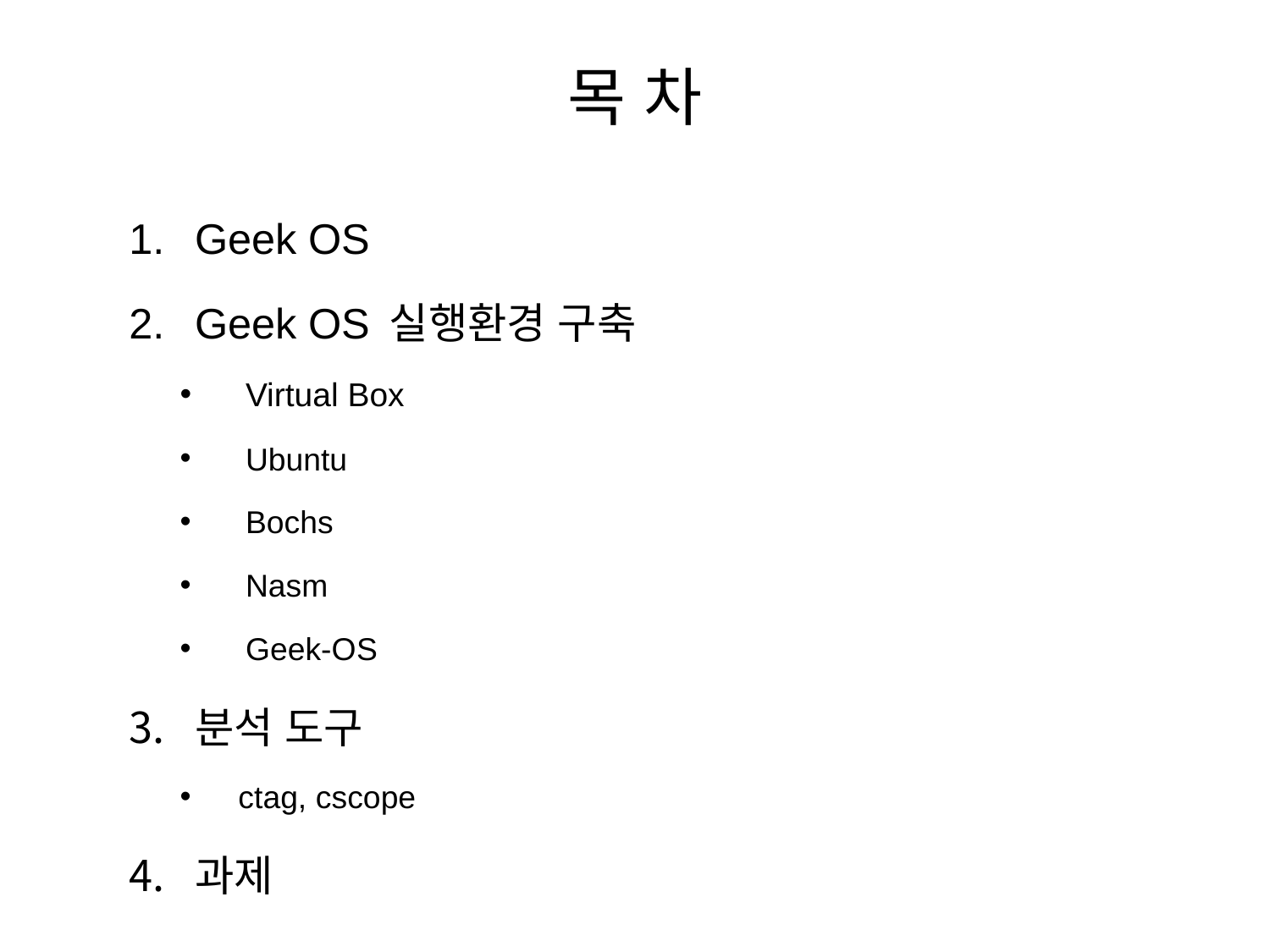

목 차
Geek OS
Geek OS 실행환경 구축
Virtual Box
Ubuntu
Bochs
Nasm
Geek-OS
분석 도구
ctag, cscope
과제